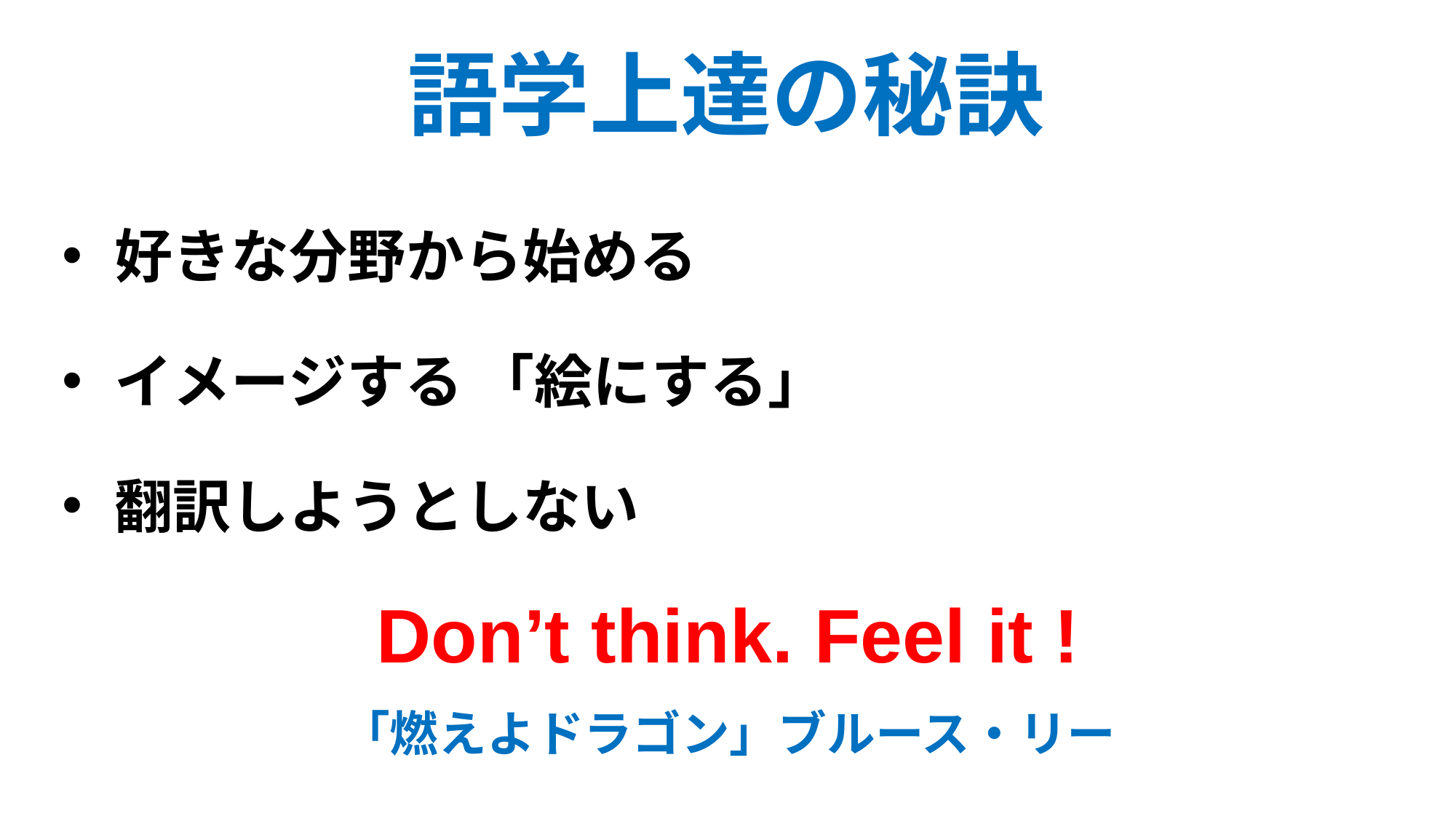

語学上達の秘訣
 好きな分野から始める
 イメージする 「絵にする」
 翻訳しようとしない
Don’t think. Feel it !
「燃えよドラゴン」ブルース・リー